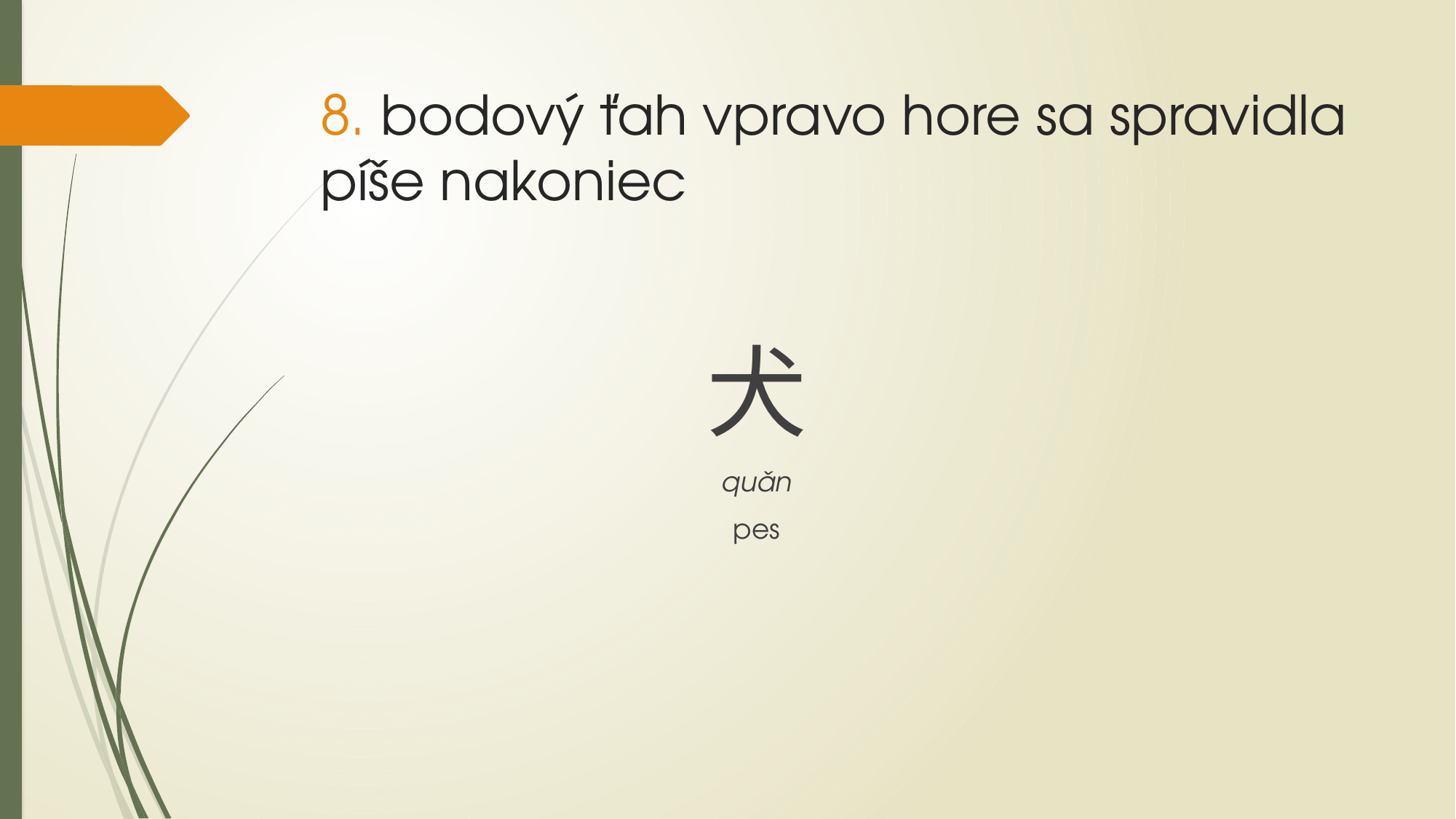

# 8. bodový ťah vpravo hore sa spravidla píše nakoniec
犬
quǎn
pes